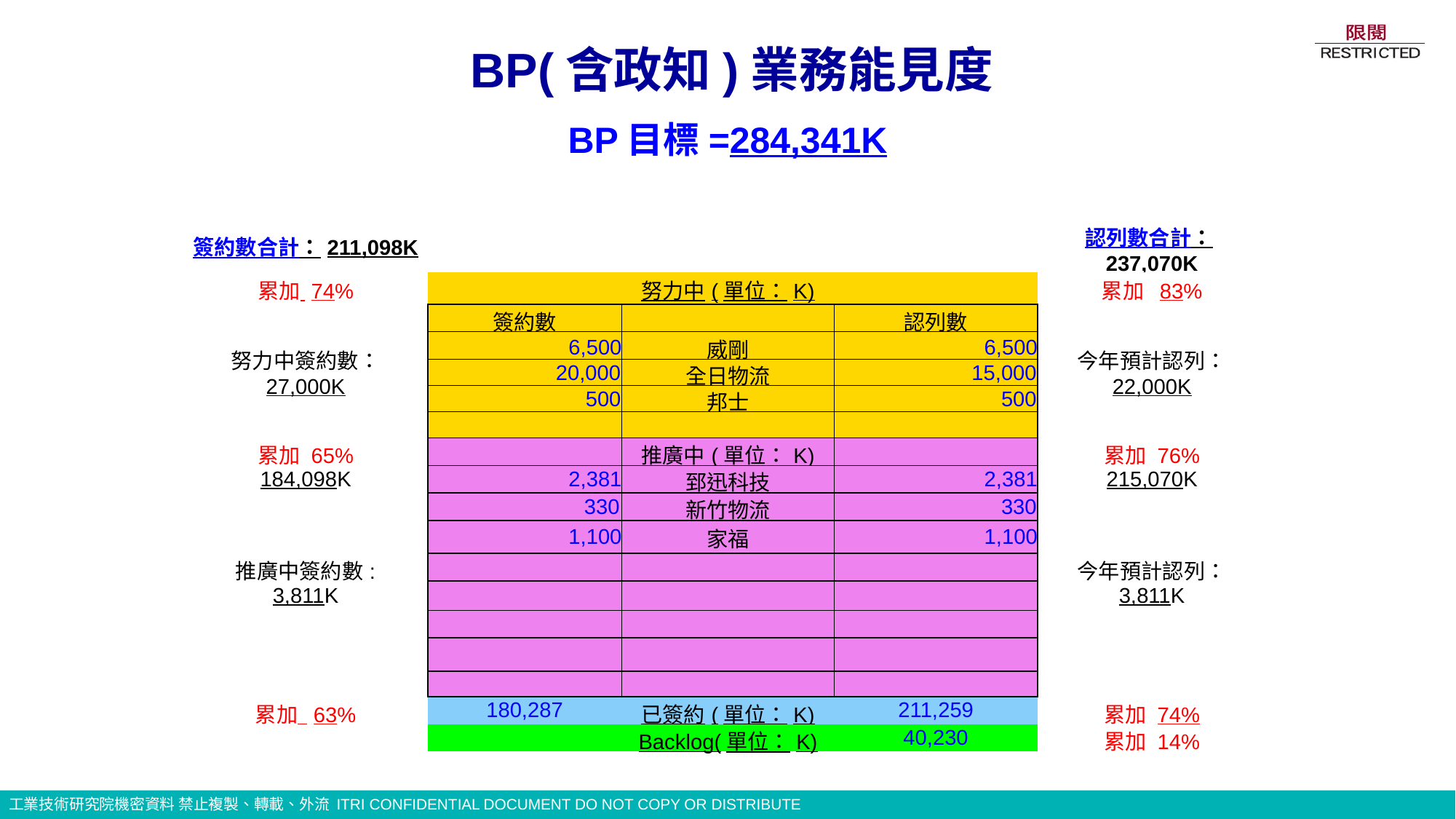

BP(含政知)業務能見度
BP目標=284,341K
| 簽約數合計：211,098K |  |  |  | 認列數合計：237,070K |
| --- | --- | --- | --- | --- |
| 累加 74% |  | 努力中(單位：K) |  | 累加 83% |
| 努力中簽約數： 27,000K | 簽約數 |  | 認列數 | 今年預計認列： 22,000K |
|  | 6,500 | 威剛 | 6,500 |  |
|  | 20,000 | 全日物流 | 15,000 |  |
|  | 500 | 邦士 | 500 |  |
|  |  |  |  |  |
| 累加 65% |  | 推廣中(單位：K) |  | 累加 76% |
| 184,098K | 2,381 | 郅迅科技 | 2,381 | 215,070K |
|  | 330 | 新竹物流 | 330 |  |
|  | 1,100 | 家福 | 1,100 |  |
| 推廣中簽約數: |  |  |  | 今年預計認列： |
| 3,811K |  |  |  | 3,811K |
|  |  |  |  |  |
|  |  |  |  |  |
|  |  |  |  |  |
| 累加 63% | 180,287 | 已簽約(單位：K) | 211,259 | 累加 74% |
|  |  | Backlog(單位：K) | 40,230 | 累加 14% |